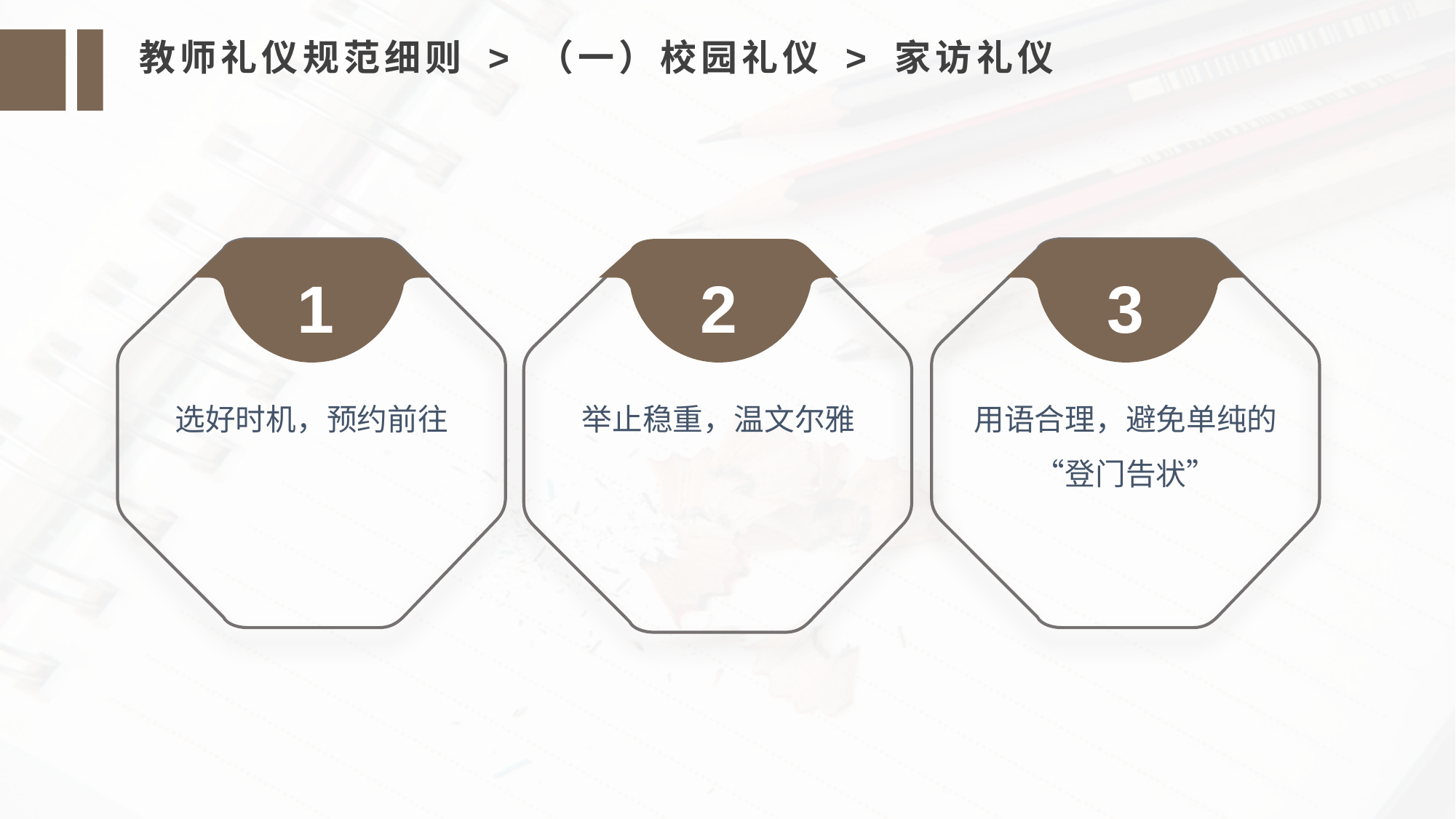

教师礼仪规范细则 > （一）校园礼仪 > 家访礼仪
3
2
1

用语合理，避免单纯的“登门告状”
选好时机，预约前往
举止稳重，温文尔雅